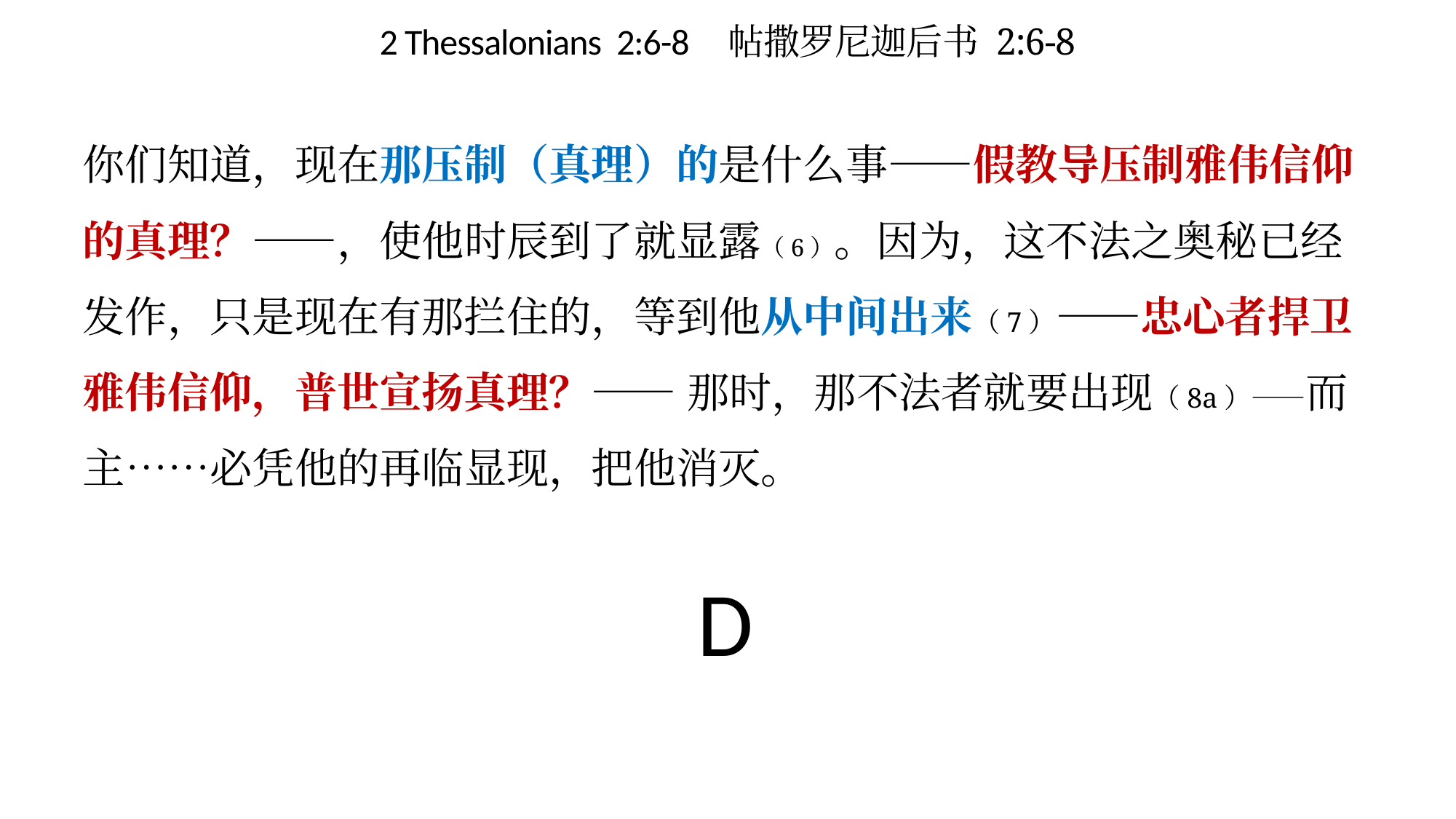

# 2 Thessalonians  2:6-8    帖撒罗尼迦后书 2:6-8
你们知道，现在那压制（真理）的是什么事——假教导压制雅伟信仰的真理？——，使他时辰到了就显露（6）。因为，这不法之奥秘已经发作，只是现在有那拦住的，等到他从中间出来（7）——忠心者捍卫雅伟信仰，普世宣扬真理？—— 那时，那不法者就要出现（8a）——而主……必凭他的再临显现，把他消灭。

D